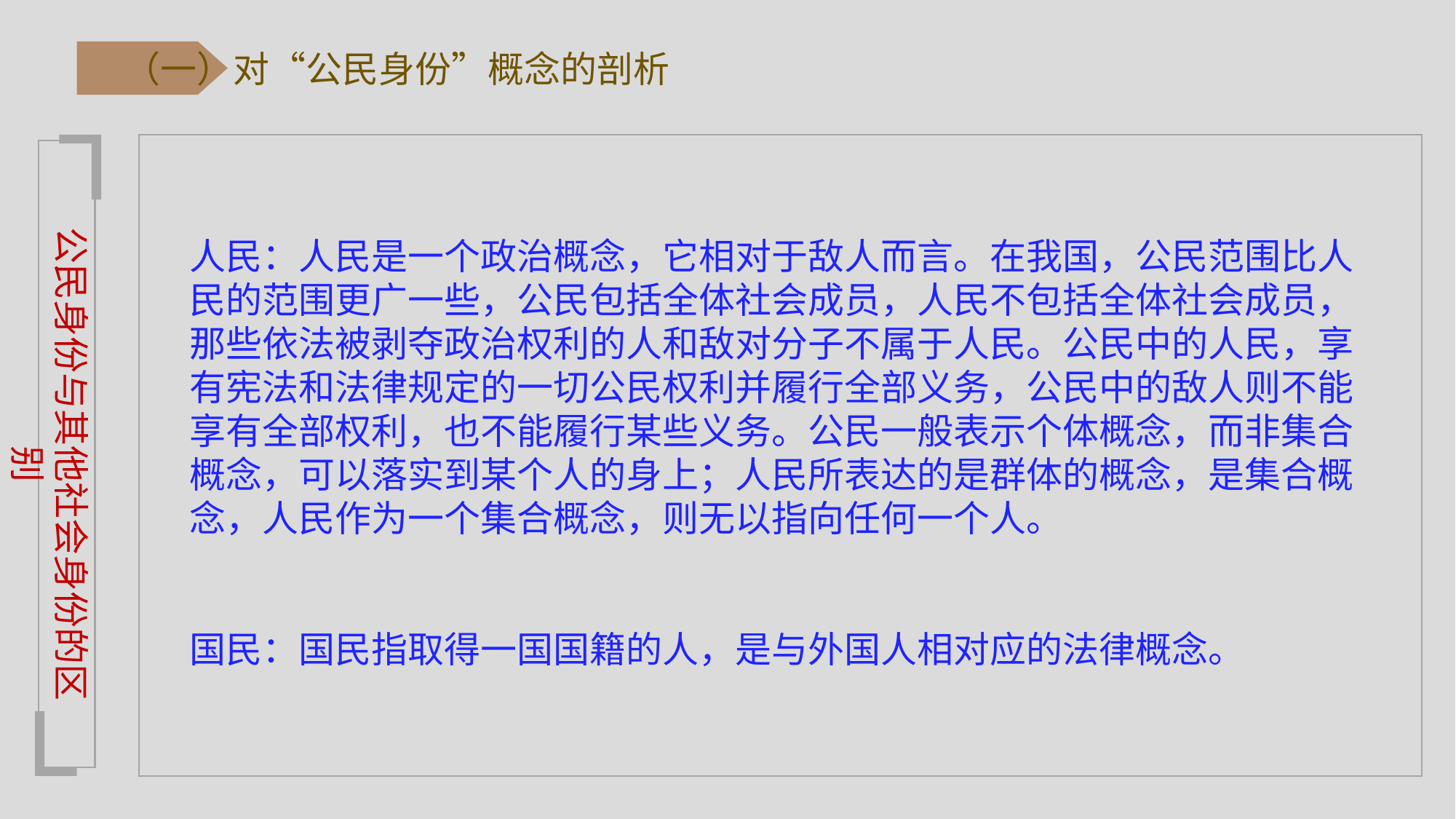

（一）对“公民身份”概念的剖析

公民身份与其他社会身份的区别
人民：人民是一个政治概念，它相对于敌人而言。在我国，公民范围比人民的范围更广一些，公民包括全体社会成员，人民不包括全体社会成员，那些依法被剥夺政治权利的人和敌对分子不属于人民。公民中的人民，享有宪法和法律规定的一切公民权利并履行全部义务，公民中的敌人则不能享有全部权利，也不能履行某些义务。公民一般表示个体概念，而非集合概念，可以落实到某个人的身上；人民所表达的是群体的概念，是集合概念，人民作为一个集合概念，则无以指向任何一个人。

国民：国民指取得一国国籍的人，是与外国人相对应的法律概念。